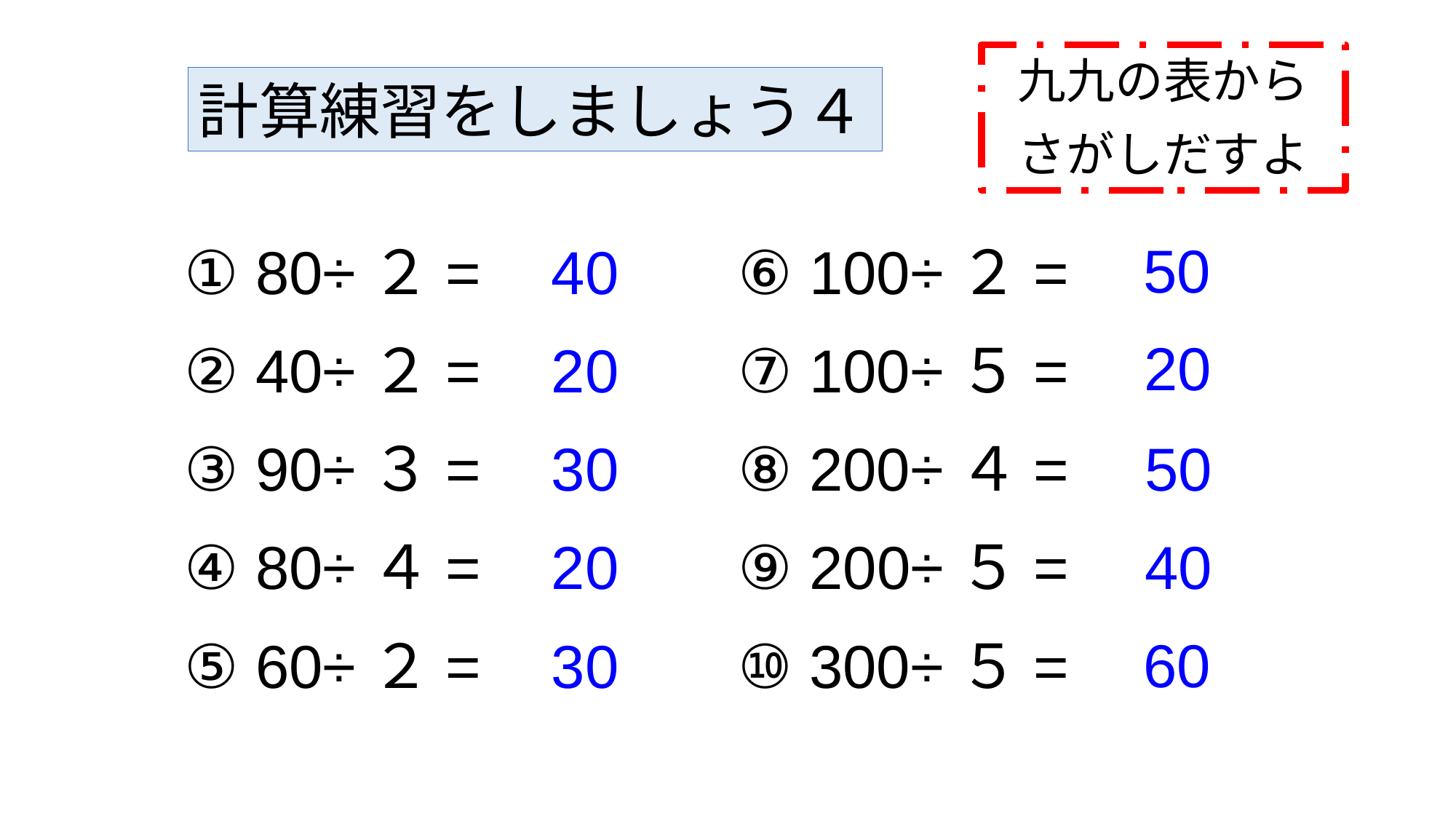

九九の表から
さがしだすよ

計算練習をしましょう４
50
① 80÷２=
40
⑥ 100÷２=
20
② 40÷２=
20
⑦ 100÷５=
③ 90÷３=
30
⑧ 200÷４=
50
④ 80÷４=
20
⑨ 200÷５=
40
60
⑤ 60÷２=
30
⑩ 300÷５=